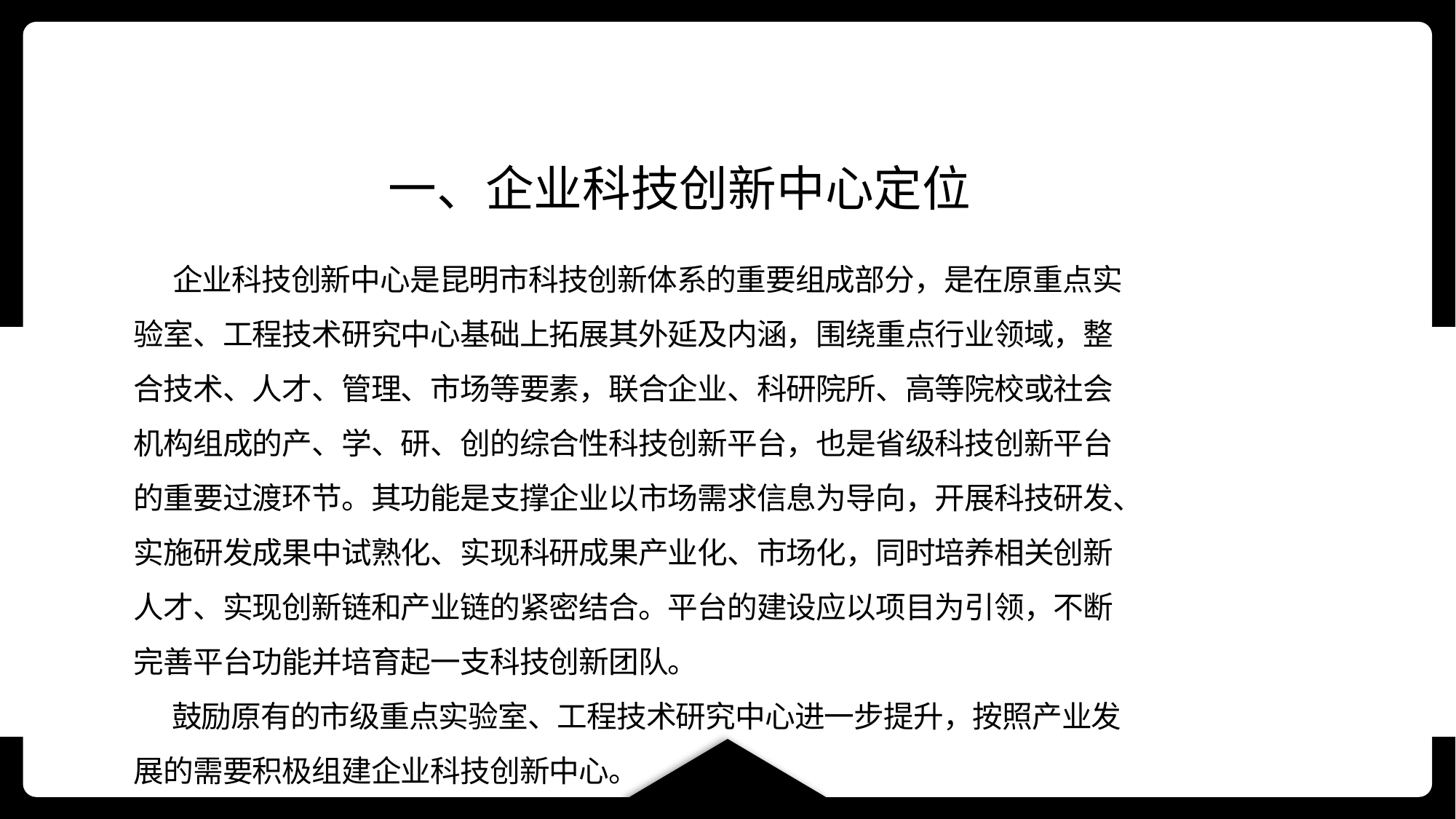

一、企业科技创新中心定位

     企业科技创新中心是昆明市科技创新体系的重要组成部分，是在原重点实验室、工程技术研究中心基础上拓展其外延及内涵，围绕重点行业领域，整合技术、人才、管理、市场等要素，联合企业、科研院所、高等院校或社会机构组成的产、学、研、创的综合性科技创新平台，也是省级科技创新平台的重要过渡环节。其功能是支撑企业以市场需求信息为导向，开展科技研发、实施研发成果中试熟化、实现科研成果产业化、市场化，同时培养相关创新人才、实现创新链和产业链的紧密结合。平台的建设应以项目为引领，不断完善平台功能并培育起一支科技创新团队。
     鼓励原有的市级重点实验室、工程技术研究中心进一步提升，按照产业发展的需要积极组建企业科技创新中心。